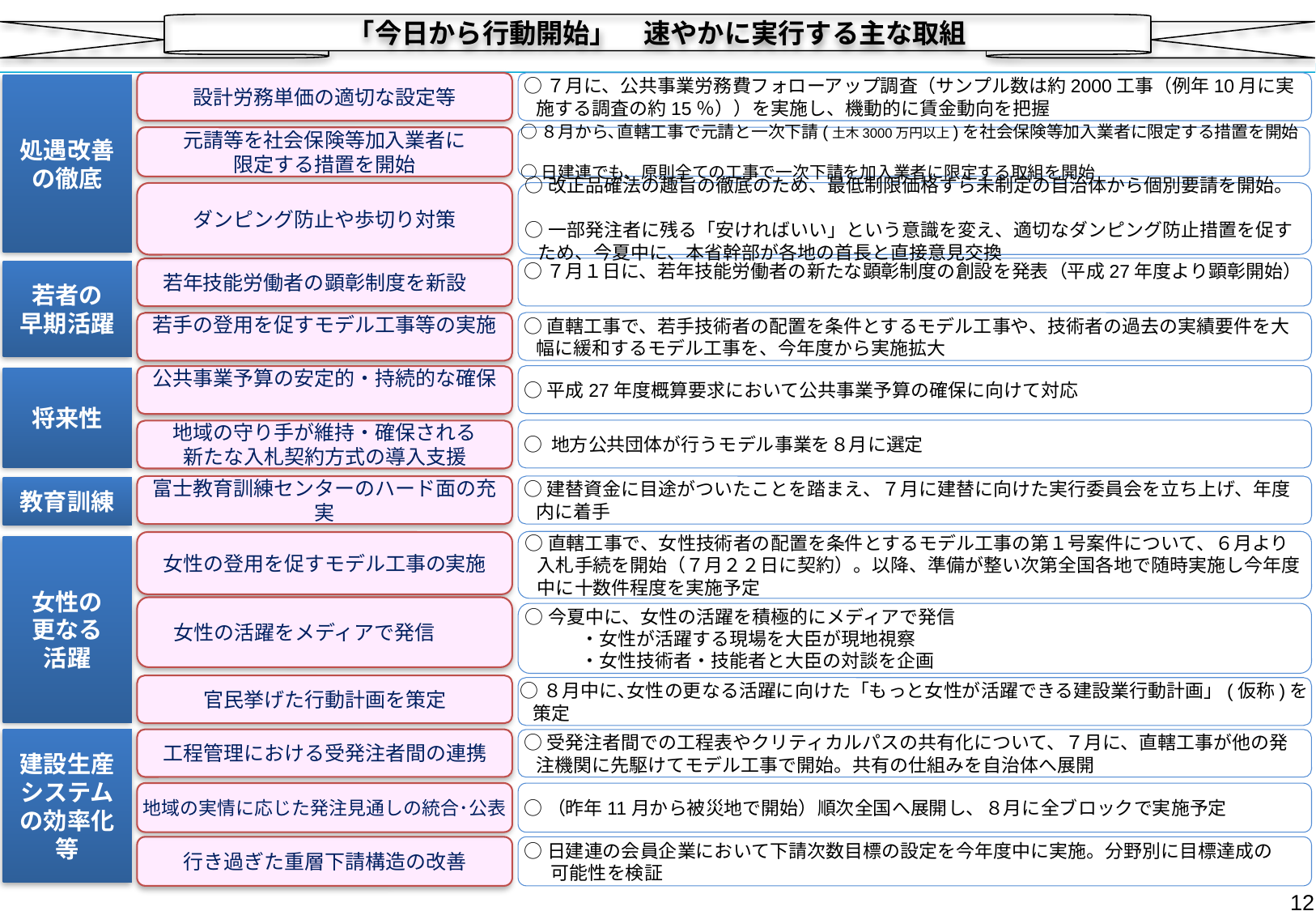

「今日から行動開始」　速やかに実行する主な取組
○７月に、公共事業労務費フォローアップ調査（サンプル数は約2000工事（例年10月に実施する調査の約15％））を実施し、機動的に賃金動向を把握
設計労務単価の適切な設定等
処遇改善
の徹底
○８月から､直轄工事で元請と一次下請(土木3000万円以上)を社会保険等加入業者に限定する措置を開始
○日建連でも、原則全ての工事で一次下請を加入業者に限定する取組を開始
元請等を社会保険等加入業者に
限定する措置を開始
○改正品確法の趣旨の徹底のため、最低制限価格すら未制定の自治体から個別要請を開始。
○一部発注者に残る「安ければいい」という意識を変え、適切なダンピング防止措置を促すため、今夏中に、本省幹部が各地の首長と直接意見交換
ダンピング防止や歩切り対策
○７月１日に、若年技能労働者の新たな顕彰制度の創設を発表（平成27年度より顕彰開始）
若年技能労働者の顕彰制度を新設
若者の
早期活躍
○直轄工事で、若手技術者の配置を条件とするモデル工事や、技術者の過去の実績要件を大幅に緩和するモデル工事を、今年度から実施拡大
若手の登用を促すモデル工事等の実施
○平成27年度概算要求において公共事業予算の確保に向けて対応
公共事業予算の安定的・持続的な確保
将来性
○ 地方公共団体が行うモデル事業を８月に選定
地域の守り手が維持・確保される
新たな入札契約方式の導入支援
富士教育訓練センターのハード面の充実
○建替資金に目途がついたことを踏まえ、７月に建替に向けた実行委員会を立ち上げ、年度内に着手
教育訓練
○直轄工事で、女性技術者の配置を条件とするモデル工事の第１号案件について、６月より入札手続を開始（７月２２日に契約）。以降、準備が整い次第全国各地で随時実施し今年度中に十数件程度を実施予定
女性の登用を促すモデル工事の実施
女性の
更なる
活躍
女性の活躍をメディアで発信
○今夏中に、女性の活躍を積極的にメディアで発信
　　　・女性が活躍する現場を大臣が現地視察
　　　・女性技術者・技能者と大臣の対談を企画
官民挙げた行動計画を策定
○８月中に､女性の更なる活躍に向けた「もっと女性が活躍できる建設業行動計画」(仮称)を策定
建設生産
システム
の効率化 等
工程管理における受発注者間の連携
○受発注者間での工程表やクリティカルパスの共有化について、７月に、直轄工事が他の発注機関に先駆けてモデル工事で開始。共有の仕組みを自治体へ展開
地域の実情に応じた発注見通しの統合･公表
○（昨年11月から被災地で開始）順次全国へ展開し、８月に全ブロックで実施予定
○日建連の会員企業において下請次数目標の設定を今年度中に実施。分野別に目標達成の
　  可能性を検証
行き過ぎた重層下請構造の改善
12